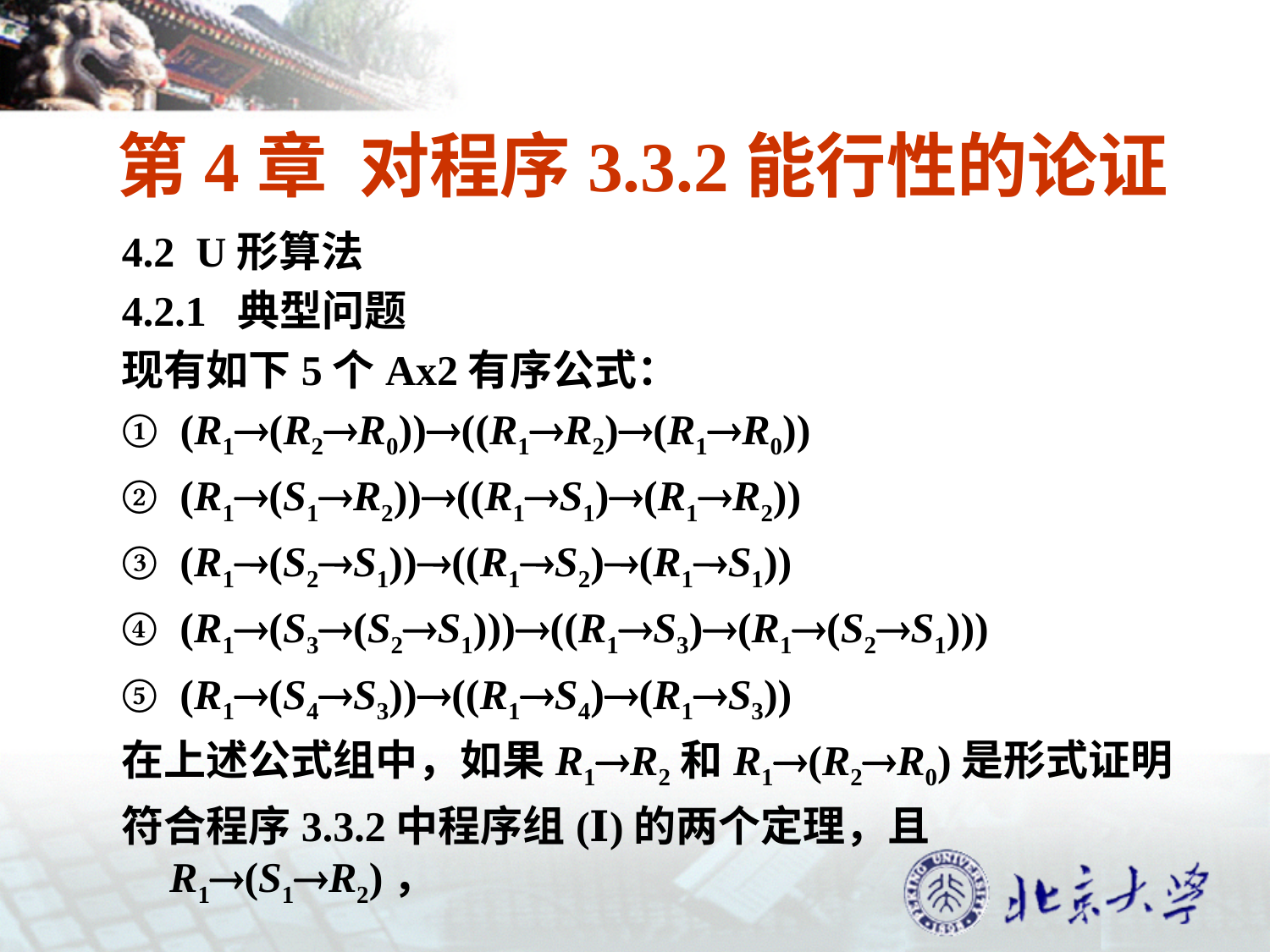

# 第4章  对程序3.3.2能行性的论证
4.2  U形算法
4.2.1  典型问题
现有如下5个Ax2有序公式：
①  (R1→(R2→R0))→((R1→R2)→(R1→R0))
②  (R1→(S1→R2))→((R1→S1)→(R1→R2))
③  (R1→(S2→S1))→((R1→S2)→(R1→S1))
④  (R1→(S3→(S2→S1)))→((R1→S3)→(R1→(S2→S1)))
⑤  (R1→(S4→S3))→((R1→S4)→(R1→S3))
在上述公式组中，如果R1→R2和R1→(R2→R0)是形式证明
符合程序3.3.2中程序组(Ⅰ)的两个定理，且R1→(S1→R2)，